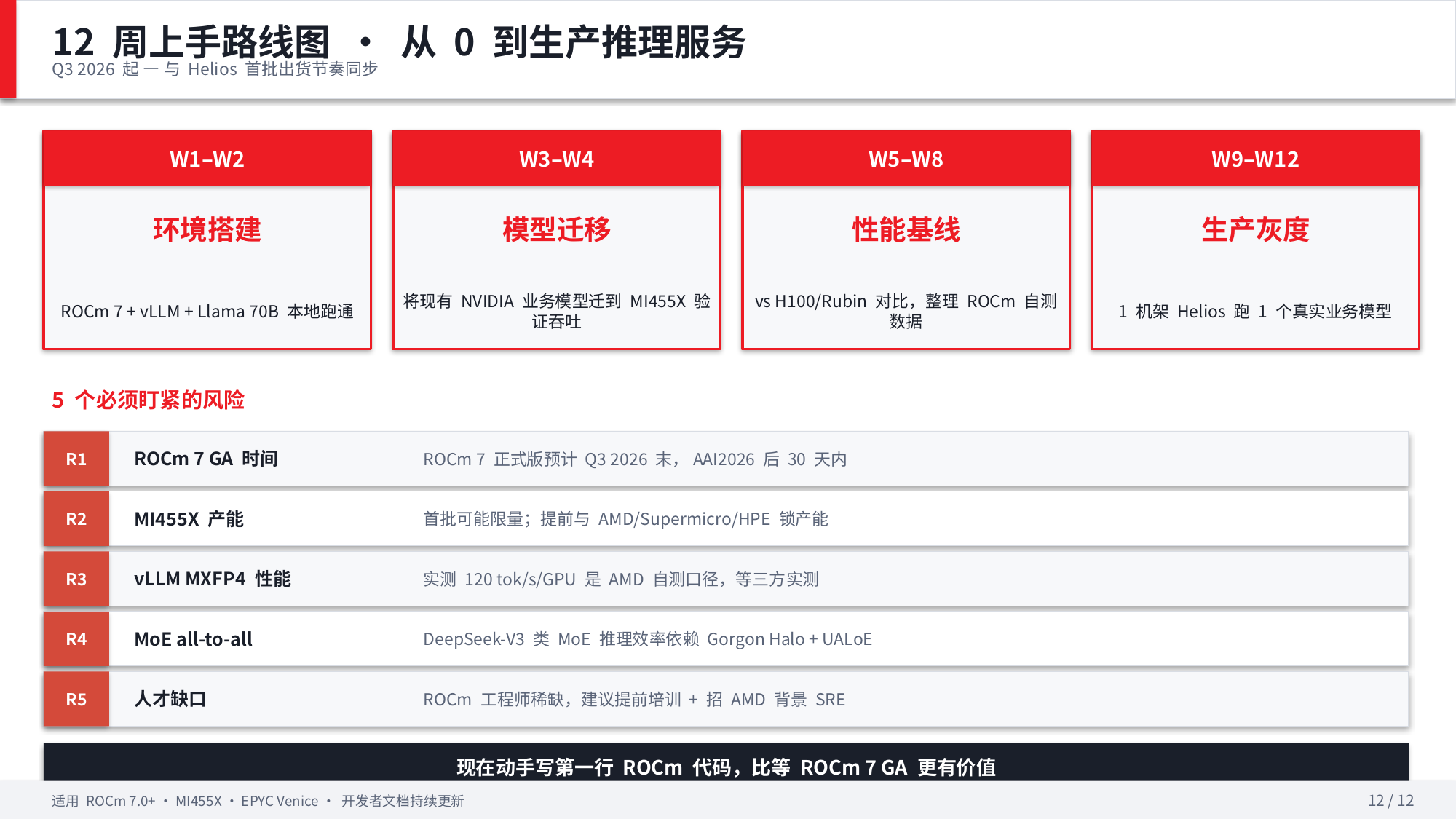

12 周上手路线图 · 从 0 到生产推理服务
Q3 2026 起 — 与 Helios 首批出货节奏同步

W1–W2

W3–W4

W5–W8

W9–W12
环境搭建
模型迁移
性能基线
生产灰度
ROCm 7 + vLLM + Llama 70B 本地跑通
将现有 NVIDIA 业务模型迁到 MI455X 验证吞吐
vs H100/Rubin 对比，整理 ROCm 自测数据
1 机架 Helios 跑 1 个真实业务模型
5 个必须盯紧的风险

R1
ROCm 7 GA 时间
ROCm 7 正式版预计 Q3 2026 末，AAI2026 后 30 天内

R2
MI455X 产能
首批可能限量；提前与 AMD/Supermicro/HPE 锁产能

R3
vLLM MXFP4 性能
实测 120 tok/s/GPU 是 AMD 自测口径，等三方实测

R4
MoE all-to-all
DeepSeek-V3 类 MoE 推理效率依赖 Gorgon Halo + UALoE

R5
人才缺口
ROCm 工程师稀缺，建议提前培训 + 招 AMD 背景 SRE

现在动手写第一行 ROCm 代码，比等 ROCm 7 GA 更有价值

适用 ROCm 7.0+ · MI455X · EPYC Venice · 开发者文档持续更新
12 / 12